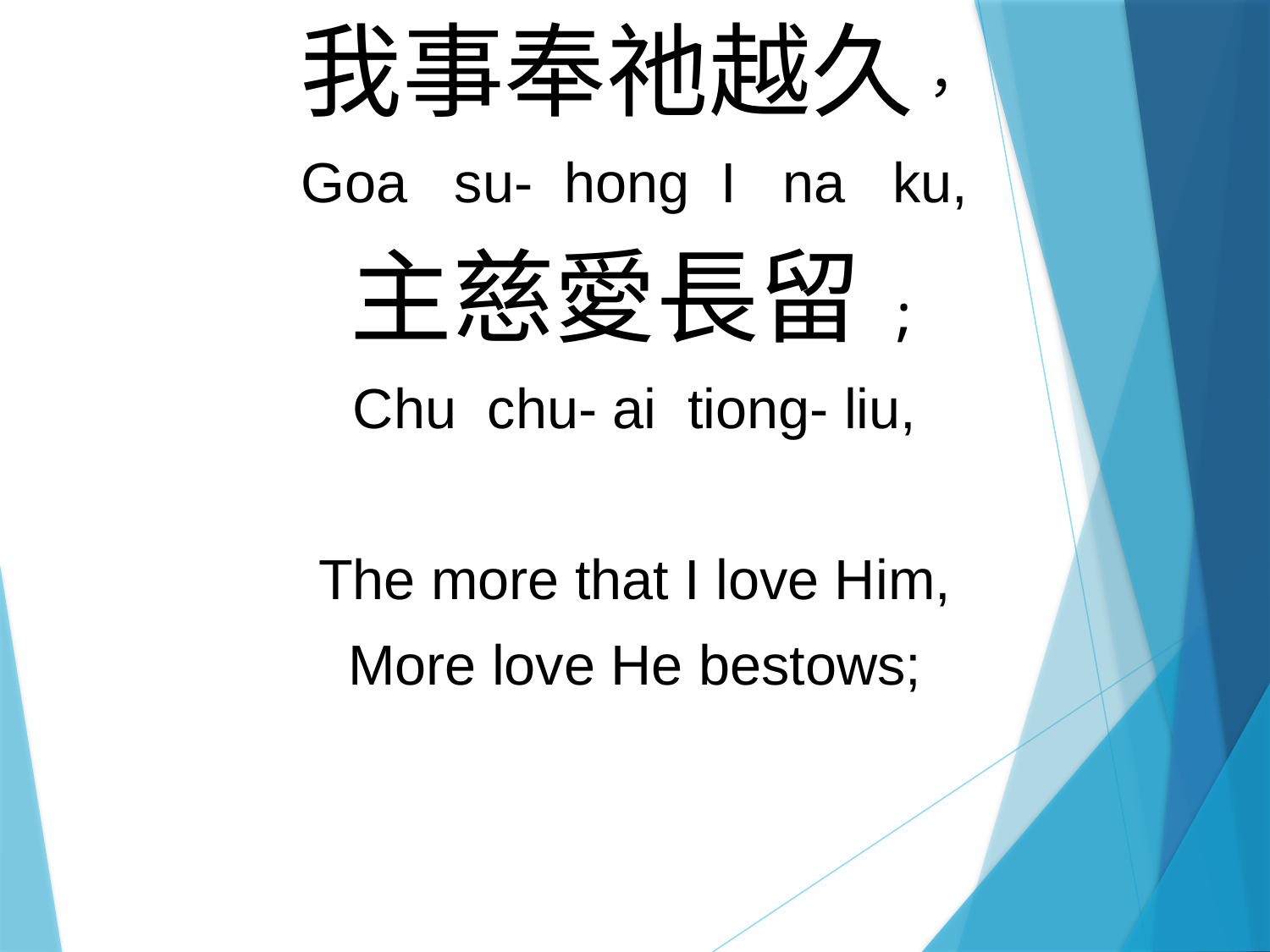

我事奉祂越久，
Goa   su-  hong  I   na   ku,
主慈愛長留;
Chu  chu- ai  tiong- liu,

The more that I love Him,
More love He bestows;